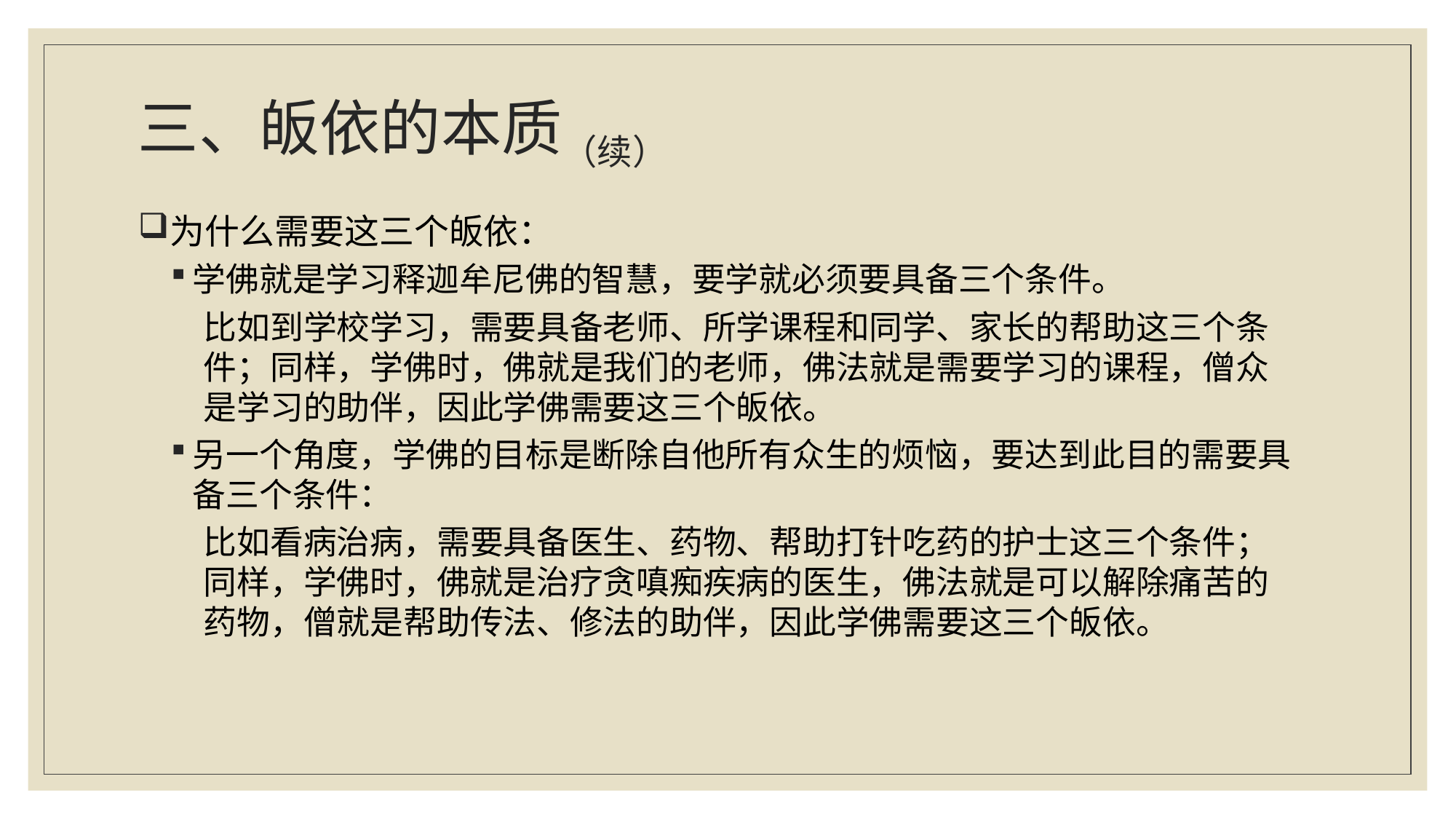

# 三、皈依的本质（续）
为什么需要这三个皈依：
学佛就是学习释迦牟尼佛的智慧，要学就必须要具备三个条件。
比如到学校学习，需要具备老师、所学课程和同学、家长的帮助这三个条件；同样，学佛时，佛就是我们的老师，佛法就是需要学习的课程，僧众是学习的助伴，因此学佛需要这三个皈依。
另一个角度，学佛的目标是断除自他所有众生的烦恼，要达到此目的需要具备三个条件：
比如看病治病，需要具备医生、药物、帮助打针吃药的护士这三个条件；同样，学佛时，佛就是治疗贪嗔痴疾病的医生，佛法就是可以解除痛苦的药物，僧就是帮助传法、修法的助伴，因此学佛需要这三个皈依。